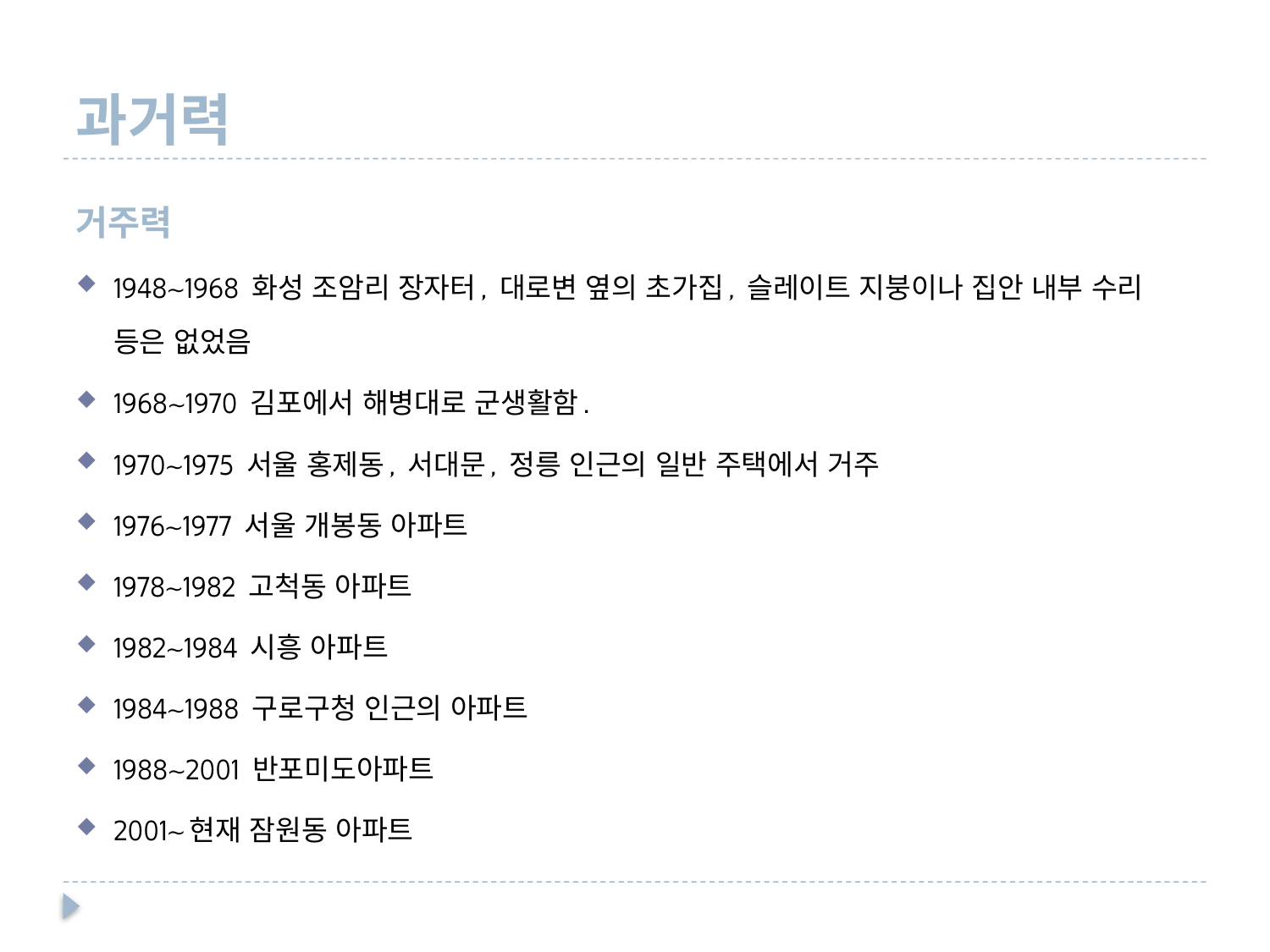

# 과거력
거주력
1948~1968 화성 조암리 장자터, 대로변 옆의 초가집, 슬레이트 지붕이나 집안 내부 수리 등은 없었음
1968~1970 김포에서 해병대로 군생활함.
1970~1975 서울 홍제동, 서대문, 정릉 인근의 일반 주택에서 거주
1976~1977 서울 개봉동 아파트
1978~1982 고척동 아파트
1982~1984 시흥 아파트
1984~1988 구로구청 인근의 아파트
1988~2001 반포미도아파트
2001~현재 잠원동 아파트